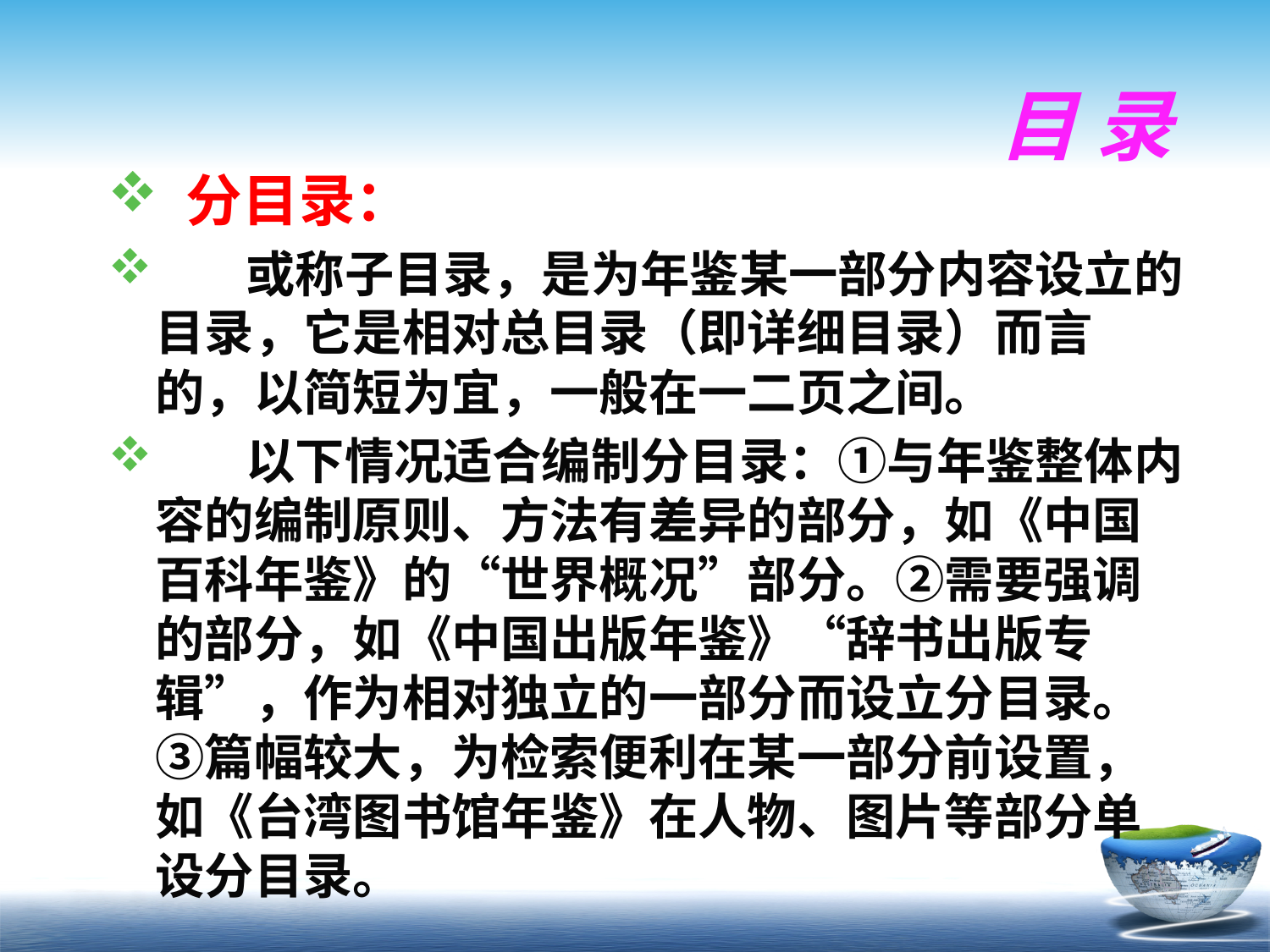

# 目 录
 分目录：
       或称子目录，是为年鉴某一部分内容设立的目录，它是相对总目录（即详细目录）而言的，以简短为宜，一般在一二页之间。
       以下情况适合编制分目录：①与年鉴整体内容的编制原则、方法有差异的部分，如《中国百科年鉴》的“世界概况”部分。②需要强调的部分，如《中国出版年鉴》“辞书出版专辑”，作为相对独立的一部分而设立分目录。③篇幅较大，为检索便利在某一部分前设置，如《台湾图书馆年鉴》在人物、图片等部分单设分目录。